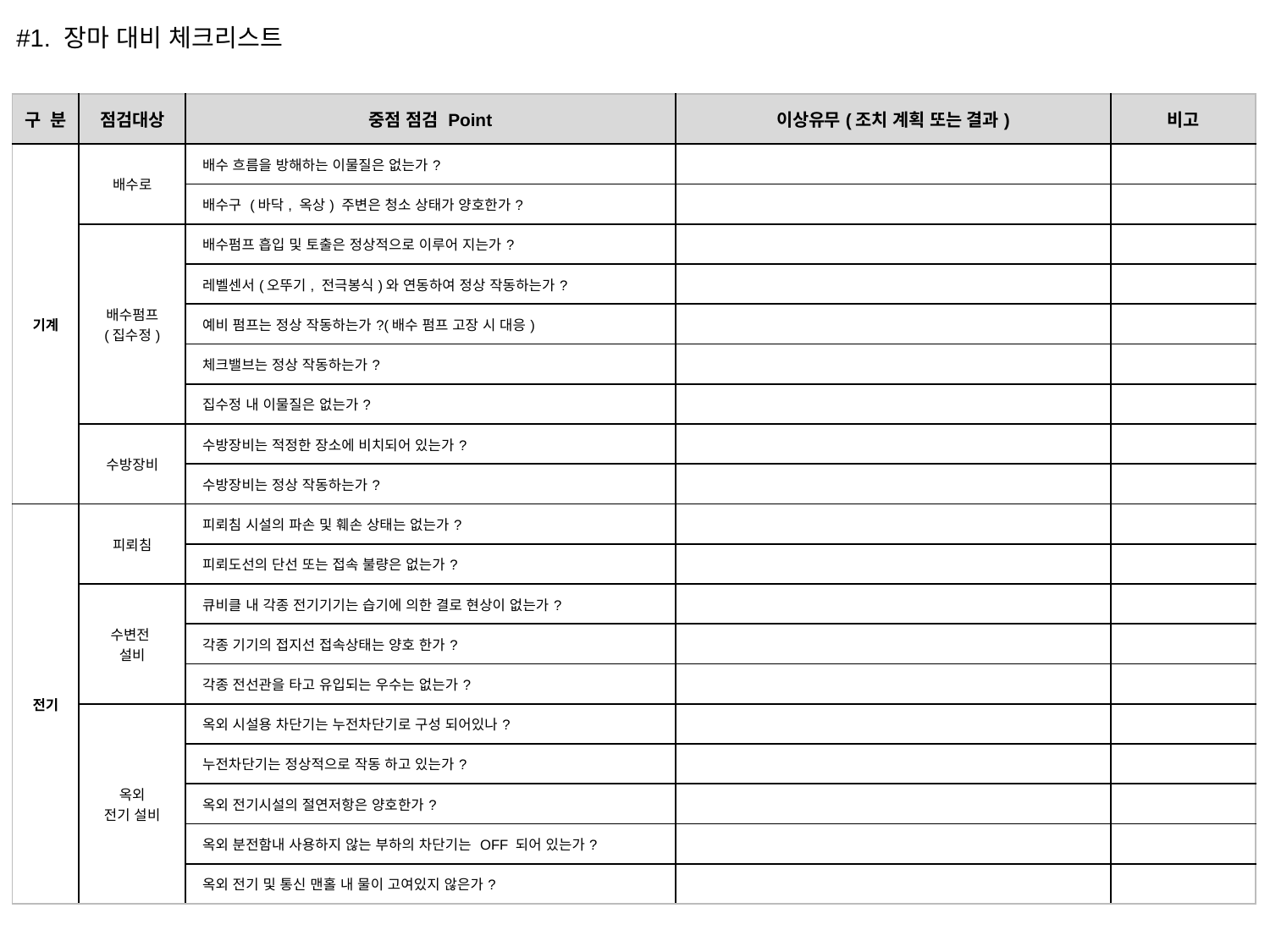

#1. 장마 대비 체크리스트
| 구 분 | 점검대상 | 중점 점검 Point | 이상유무(조치 계획 또는 결과) | 비고 |
| --- | --- | --- | --- | --- |
| 기계 | 배수로 | 배수 흐름을 방해하는 이물질은 없는가? |  |  |
|  |  | 배수구 (바닥, 옥상) 주변은 청소 상태가 양호한가? |  |  |
|  | 배수펌프 (집수정) | 배수펌프 흡입 및 토출은 정상적으로 이루어 지는가? |  |  |
|  |  | 레벨센서(오뚜기, 전극봉식)와 연동하여 정상 작동하는가? |  |  |
|  |  | 예비 펌프는 정상 작동하는가?(배수 펌프 고장 시 대응) |  |  |
|  |  | 체크밸브는 정상 작동하는가? |  |  |
|  |  | 집수정 내 이물질은 없는가? |  |  |
|  | 수방장비 | 수방장비는 적정한 장소에 비치되어 있는가? |  |  |
|  |  | 수방장비는 정상 작동하는가? |  |  |
| 전기 | 피뢰침 | 피뢰침 시설의 파손 및 훼손 상태는 없는가? |  |  |
|  |  | 피뢰도선의 단선 또는 접속 불량은 없는가? |  |  |
|  | 수변전 설비 | 큐비클 내 각종 전기기기는 습기에 의한 결로 현상이 없는가? |  |  |
|  |  | 각종 기기의 접지선 접속상태는 양호 한가? |  |  |
|  |  | 각종 전선관을 타고 유입되는 우수는 없는가? |  |  |
|  | 옥외 전기 설비 | 옥외 시설용 차단기는 누전차단기로 구성 되어있나? |  |  |
|  |  | 누전차단기는 정상적으로 작동 하고 있는가? |  |  |
|  |  | 옥외 전기시설의 절연저항은 양호한가? |  |  |
|  |  | 옥외 분전함내 사용하지 않는 부하의 차단기는 OFF 되어 있는가? |  |  |
|  |  | 옥외 전기 및 통신 맨홀 내 물이 고여있지 않은가? |  |  |